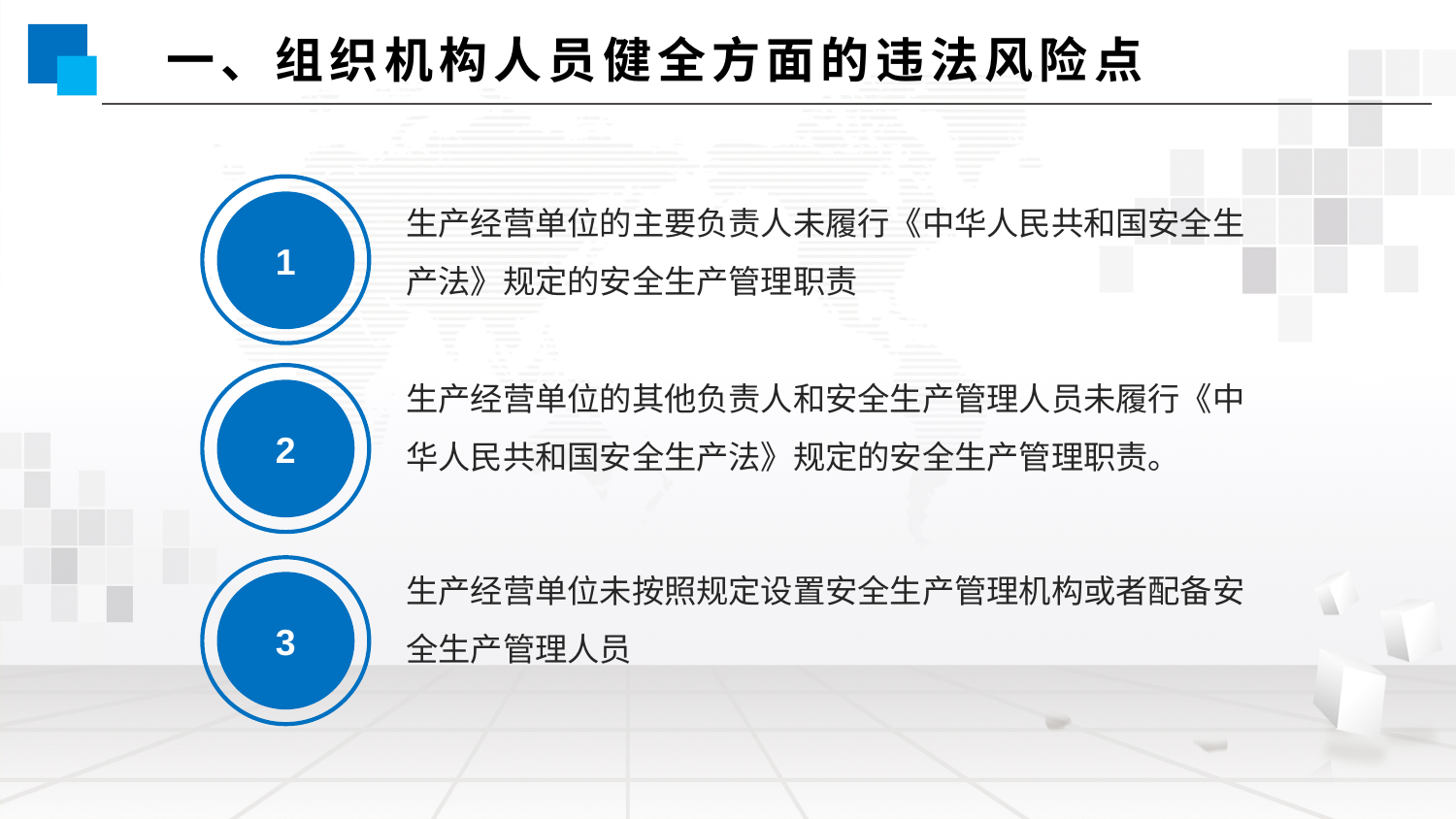

一、组织机构人员健全方面的违法风险点

1
生产经营单位的主要负责人未履行《中华人民共和国安全生产法》规定的安全生产管理职责
生产经营单位的其他负责人和安全生产管理人员未履行《中华人民共和国安全生产法》规定的安全生产管理职责。

2
生产经营单位未按照规定设置安全生产管理机构或者配备安全生产管理人员

3